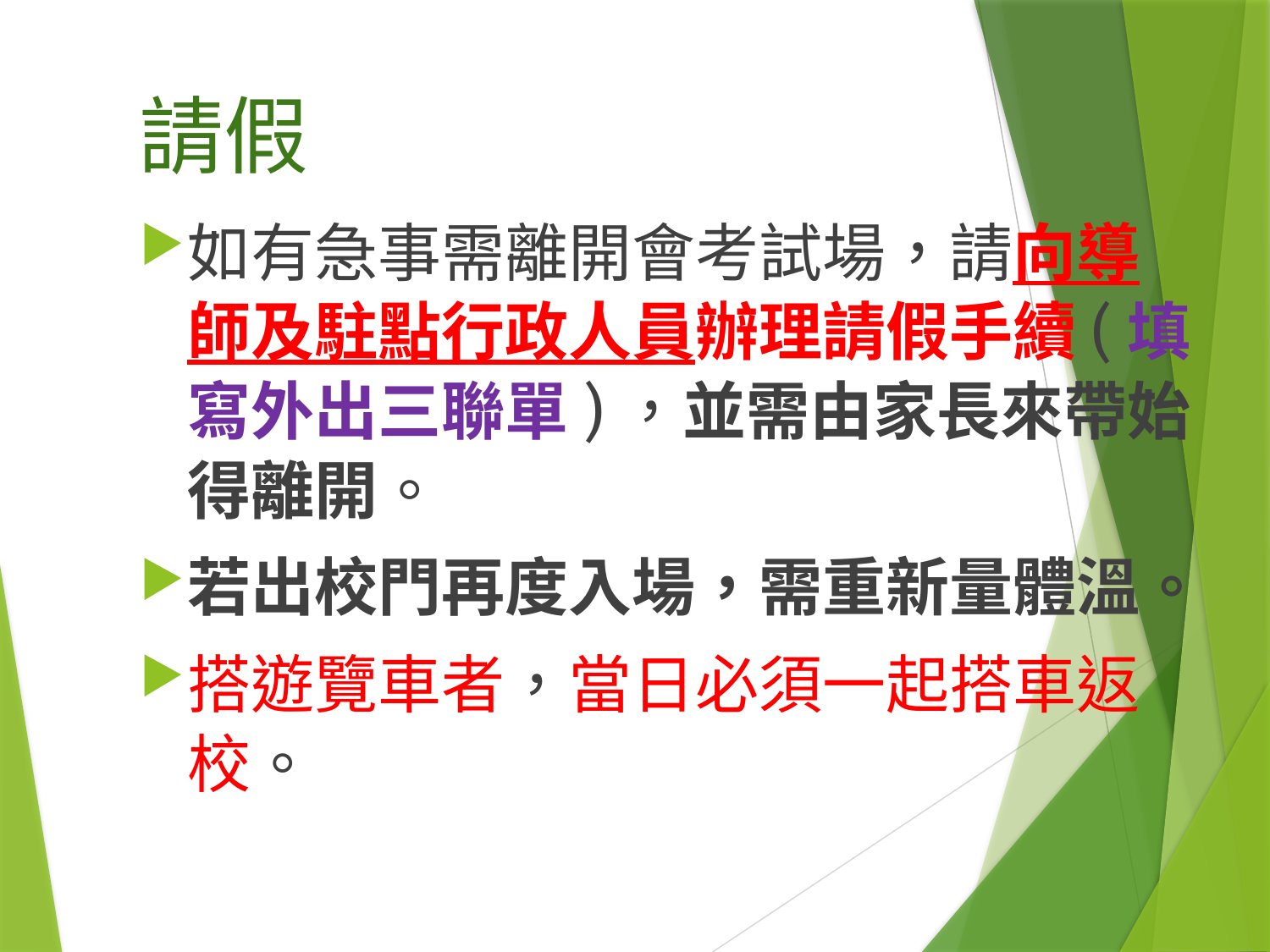

# 請假

如有急事需離開會考試場，請向導師及駐點行政人員辦理請假手續(填寫外出三聯單)，並需由家長來帶始得離開。
若出校門再度入場，需重新量體溫。
搭遊覽車者，當日必須一起搭車返校。